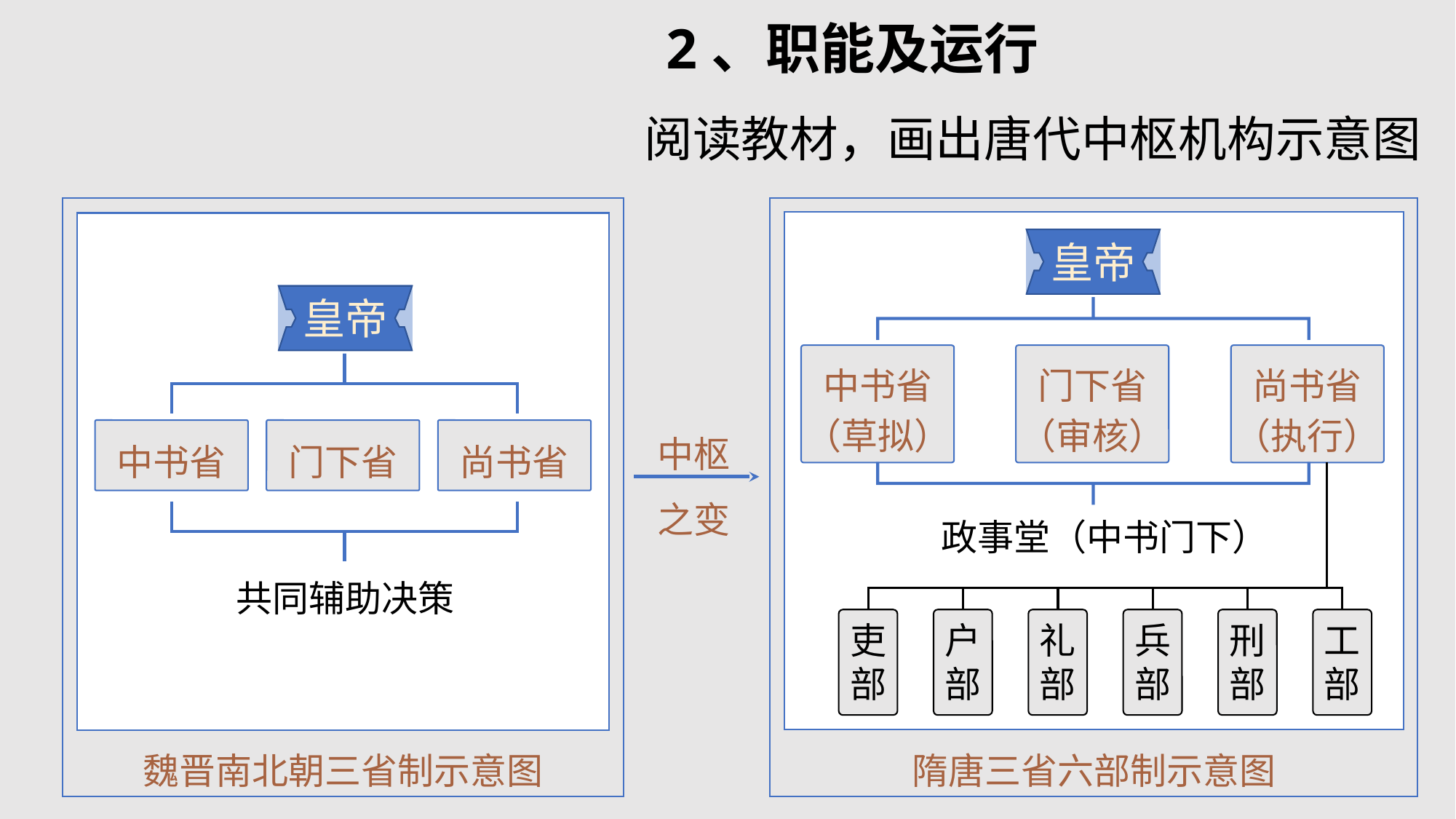

2、职能及运行
阅读教材，画出唐代中枢机构示意图

皇帝

中书省

门下省

尚书省
共同辅助决策
魏晋南北朝三省制示意图

皇帝

中书省
（草拟）
门下省
（审核）
尚书省
（执行）
政事堂（中书门下）

吏
部

户
部

礼
部

兵
部

刑
部

工
部
隋唐三省六部制示意图
中枢
之变